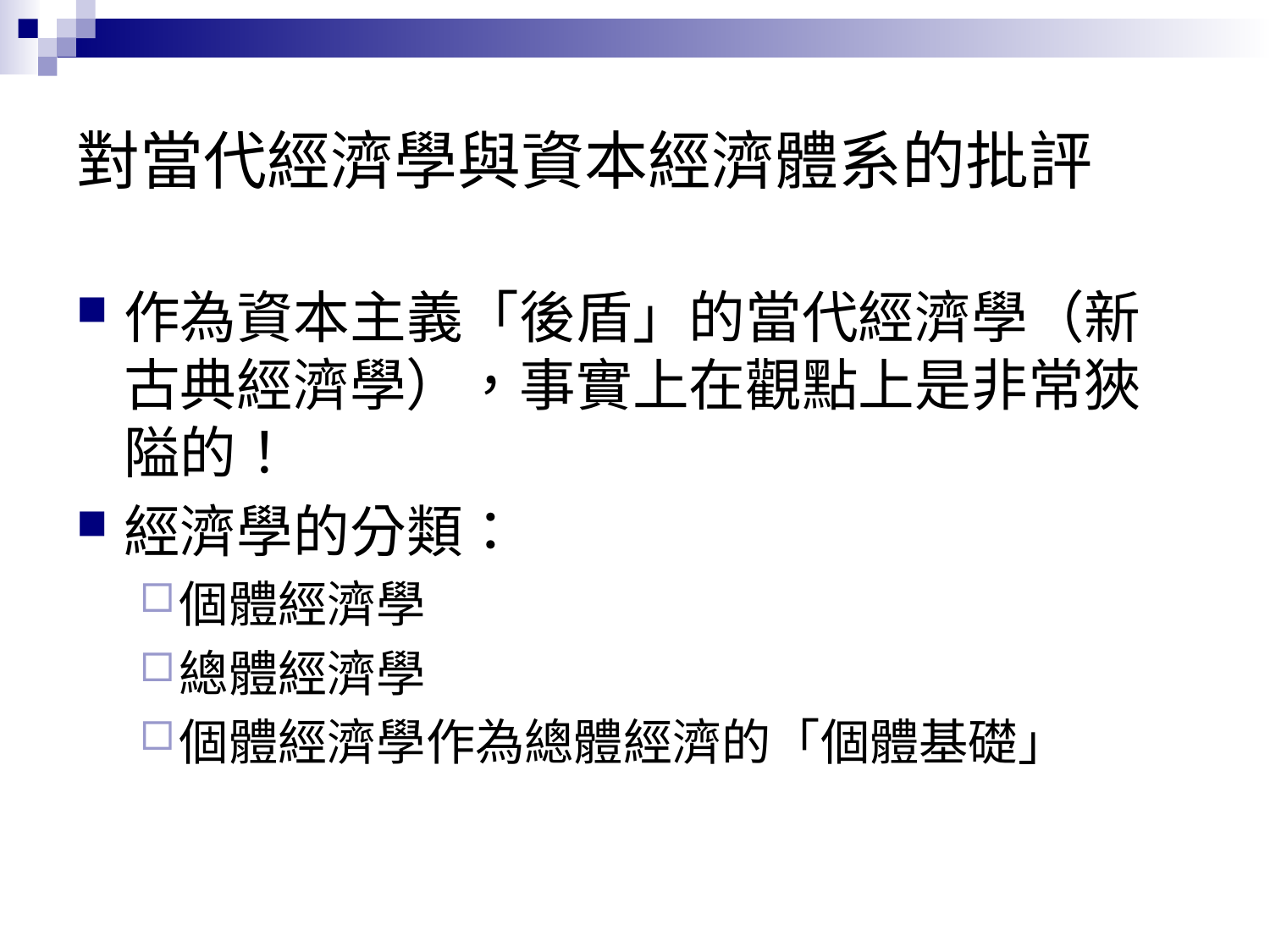

# 對當代經濟學與資本經濟體系的批評
作為資本主義「後盾」的當代經濟學（新古典經濟學），事實上在觀點上是非常狹隘的！
經濟學的分類：
個體經濟學
總體經濟學
個體經濟學作為總體經濟的「個體基礎」